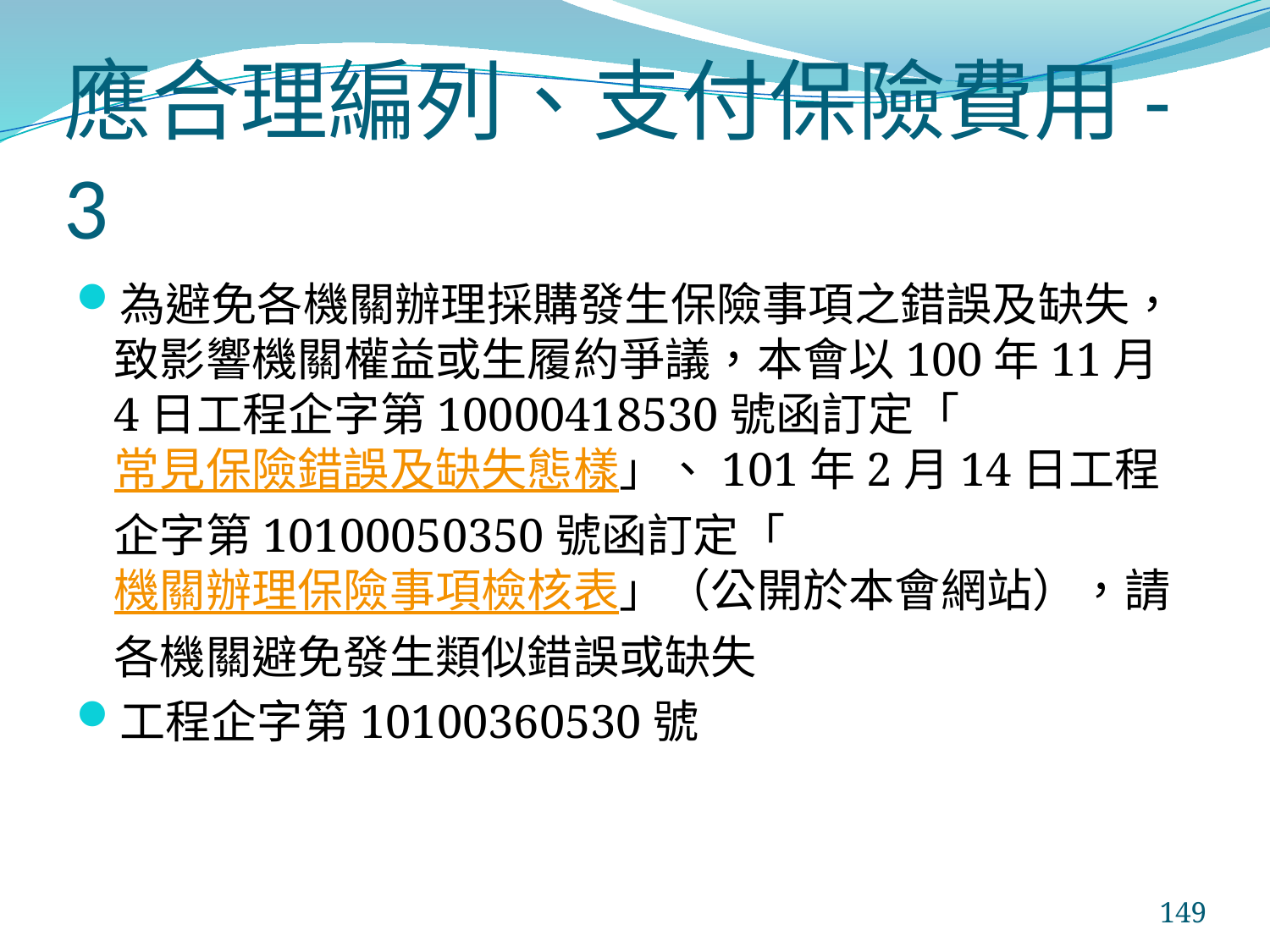

# 應合理編列、支付保險費用-3
為避免各機關辦理採購發生保險事項之錯誤及缺失，致影響機關權益或生履約爭議，本會以100年11月4日工程企字第10000418530號函訂定「常見保險錯誤及缺失態樣」、101年2月14日工程企字第10100050350號函訂定「機關辦理保險事項檢核表」（公開於本會網站），請各機關避免發生類似錯誤或缺失
工程企字第10100360530號
149